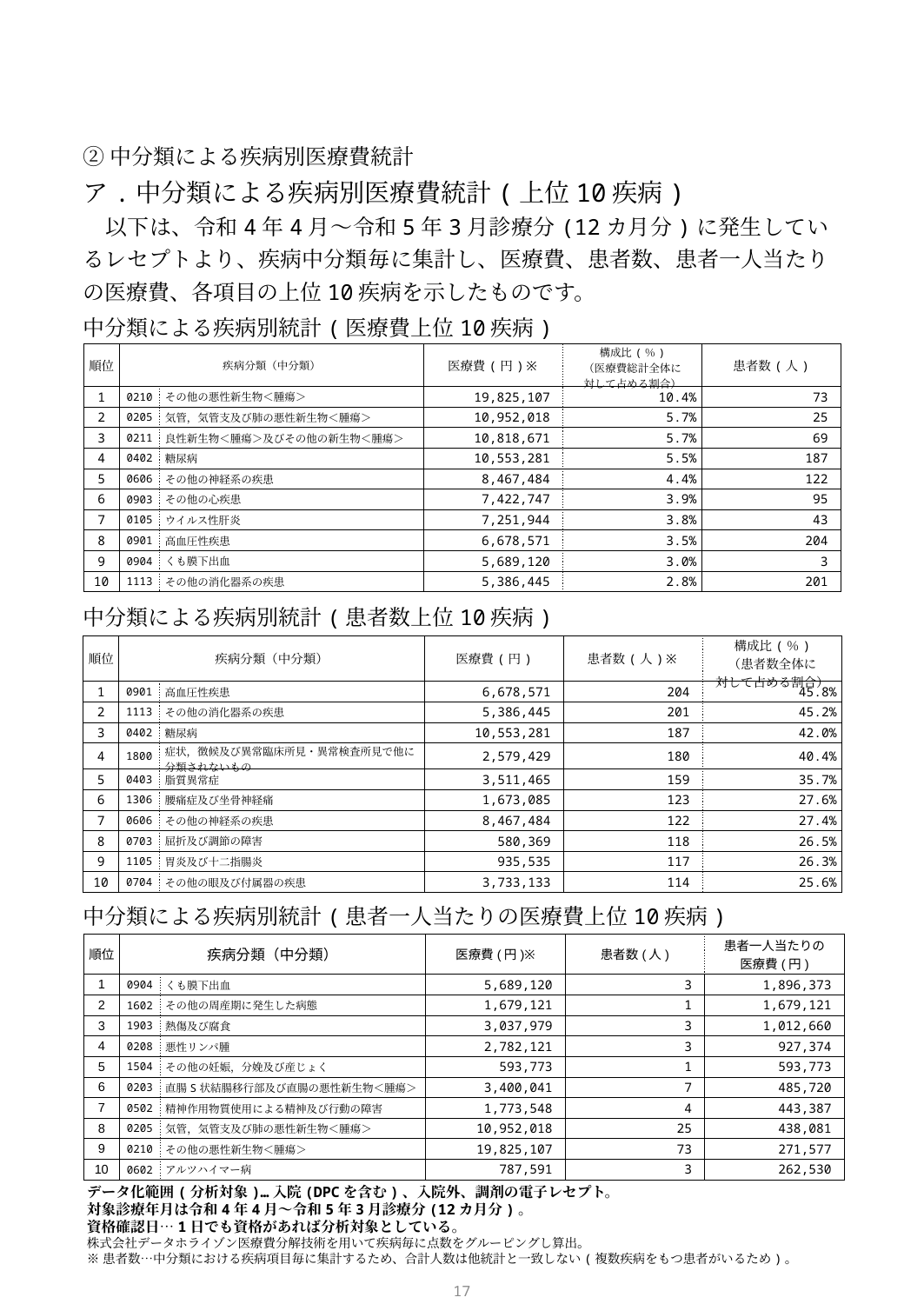

②中分類による疾病別医療費統計
ア.中分類による疾病別医療費統計(上位10疾病)
　以下は、令和4年4月～令和5年3月診療分(12カ月分)に発生しているレセプトより、疾病中分類毎に集計し、医療費、患者数、患者一人当たりの医療費、各項目の上位10疾病を示したものです。
中分類による疾病別統計(医療費上位10疾病)
| 順位 | 疾病分類（中分類） |  | 医療費(円)※ | 構成比(％) （医療費総計全体に 対して占める割合） | 患者数(人) |
| --- | --- | --- | --- | --- | --- |
| 1 | 0210 | その他の悪性新生物＜腫瘍＞ | 19,825,107 | 10.4% | 73 |
| 2 | 0205 | 気管，気管支及び肺の悪性新生物＜腫瘍＞ | 10,952,018 | 5.7% | 25 |
| 3 | 0211 | 良性新生物＜腫瘍＞及びその他の新生物＜腫瘍＞ | 10,818,671 | 5.7% | 69 |
| 4 | 0402 | 糖尿病 | 10,553,281 | 5.5% | 187 |
| 5 | 0606 | その他の神経系の疾患 | 8,467,484 | 4.4% | 122 |
| 6 | 0903 | その他の心疾患 | 7,422,747 | 3.9% | 95 |
| 7 | 0105 | ウイルス性肝炎 | 7,251,944 | 3.8% | 43 |
| 8 | 0901 | 高血圧性疾患 | 6,678,571 | 3.5% | 204 |
| 9 | 0904 | くも膜下出血 | 5,689,120 | 3.0% | 3 |
| 10 | 1113 | その他の消化器系の疾患 | 5,386,445 | 2.8% | 201 |
中分類による疾病別統計(患者数上位10疾病)
| 順位 | 疾病分類（中分類） |  | 医療費(円) | 患者数(人)※ | 構成比(％) （患者数全体に 対して占める割合） |
| --- | --- | --- | --- | --- | --- |
| 1 | 0901 | 高血圧性疾患 | 6,678,571 | 204 | 45.8% |
| 2 | 1113 | その他の消化器系の疾患 | 5,386,445 | 201 | 45.2% |
| 3 | 0402 | 糖尿病 | 10,553,281 | 187 | 42.0% |
| 4 | 1800 | 症状，徴候及び異常臨床所見・異常検査所見で他に 分類されないもの | 2,579,429 | 180 | 40.4% |
| 5 | 0403 | 脂質異常症 | 3,511,465 | 159 | 35.7% |
| 6 | 1306 | 腰痛症及び坐骨神経痛 | 1,673,085 | 123 | 27.6% |
| 7 | 0606 | その他の神経系の疾患 | 8,467,484 | 122 | 27.4% |
| 8 | 0703 | 屈折及び調節の障害 | 580,369 | 118 | 26.5% |
| 9 | 1105 | 胃炎及び十二指腸炎 | 935,535 | 117 | 26.3% |
| 10 | 0704 | その他の眼及び付属器の疾患 | 3,733,133 | 114 | 25.6% |
中分類による疾病別統計(患者一人当たりの医療費上位10疾病)
| 順位 | 疾病分類（中分類） |  | 医療費(円)※ | 患者数(人) | 患者一人当たりの 医療費(円) |
| --- | --- | --- | --- | --- | --- |
| 1 | 0904 | くも膜下出血 | 5,689,120 | 3 | 1,896,373 |
| 2 | 1602 | その他の周産期に発生した病態 | 1,679,121 | 1 | 1,679,121 |
| 3 | 1903 | 熱傷及び腐食 | 3,037,979 | 3 | 1,012,660 |
| 4 | 0208 | 悪性リンパ腫 | 2,782,121 | 3 | 927,374 |
| 5 | 1504 | その他の妊娠，分娩及び産じょく | 593,773 | 1 | 593,773 |
| 6 | 0203 | 直腸S状結腸移行部及び直腸の悪性新生物＜腫瘍＞ | 3,400,041 | 7 | 485,720 |
| 7 | 0502 | 精神作用物質使用による精神及び行動の障害 | 1,773,548 | 4 | 443,387 |
| 8 | 0205 | 気管，気管支及び肺の悪性新生物＜腫瘍＞ | 10,952,018 | 25 | 438,081 |
| 9 | 0210 | その他の悪性新生物＜腫瘍＞ | 19,825,107 | 73 | 271,577 |
| 10 | 0602 | アルツハイマー病 | 787,591 | 3 | 262,530 |
データ化範囲(分析対象)…入院(DPCを含む)、入院外、調剤の電子レセプト。
対象診療年月は令和4年4月～令和5年3月診療分(12カ月分)。
資格確認日…1日でも資格があれば分析対象としている。
株式会社データホライゾン医療費分解技術を用いて疾病毎に点数をグルーピングし算出。
※患者数…中分類における疾病項目毎に集計するため、合計人数は他統計と一致しない(複数疾病をもつ患者がいるため)。
17